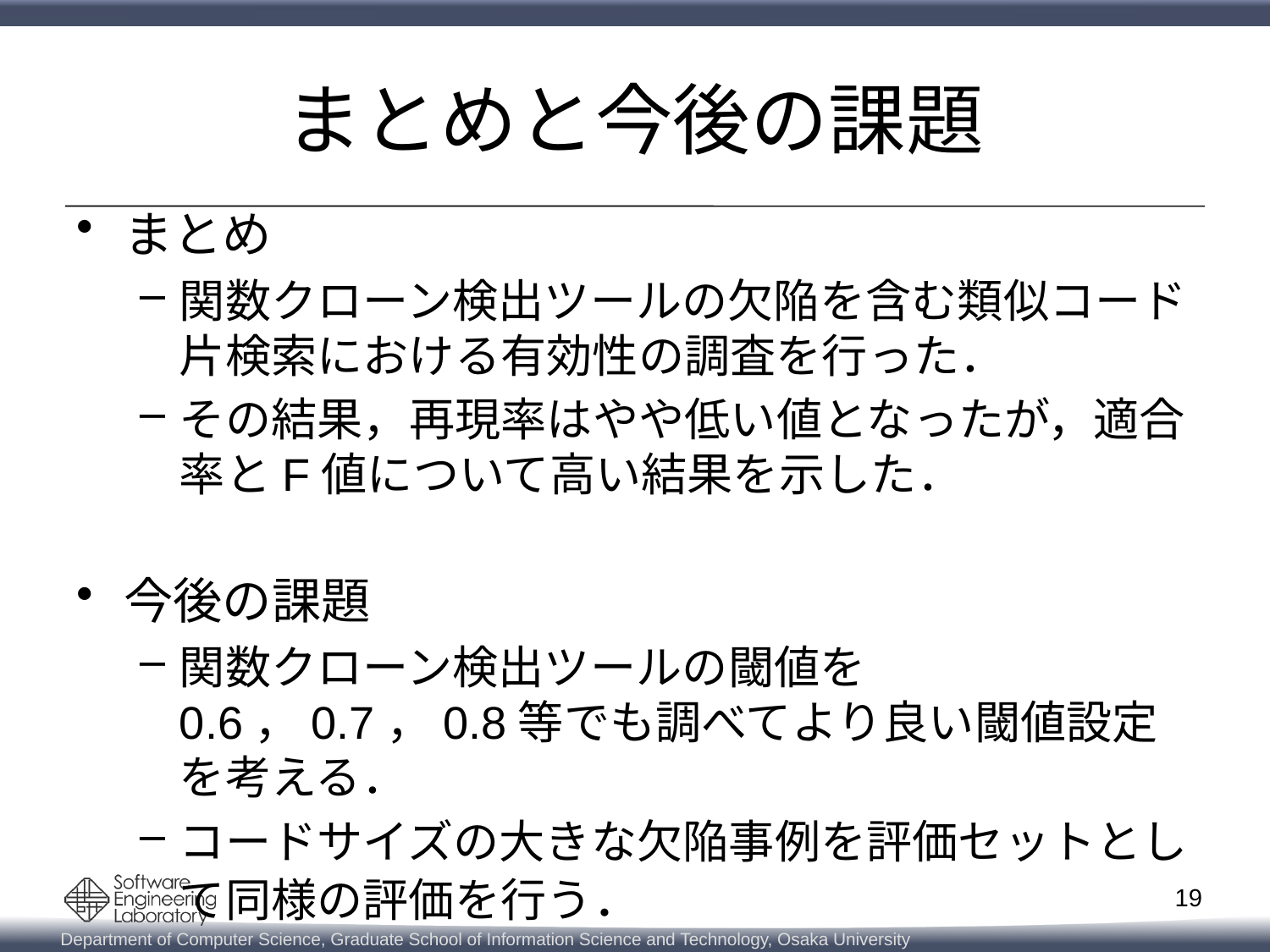

# まとめと今後の課題
まとめ
関数クローン検出ツールの欠陥を含む類似コード片検索における有効性の調査を行った．
その結果，再現率はやや低い値となったが，適合率とF値について高い結果を示した．

今後の課題
関数クローン検出ツールの閾値を0.6，0.7，0.8等でも調べてより良い閾値設定を考える．
コードサイズの大きな欠陥事例を評価セットとして同様の評価を行う．
19